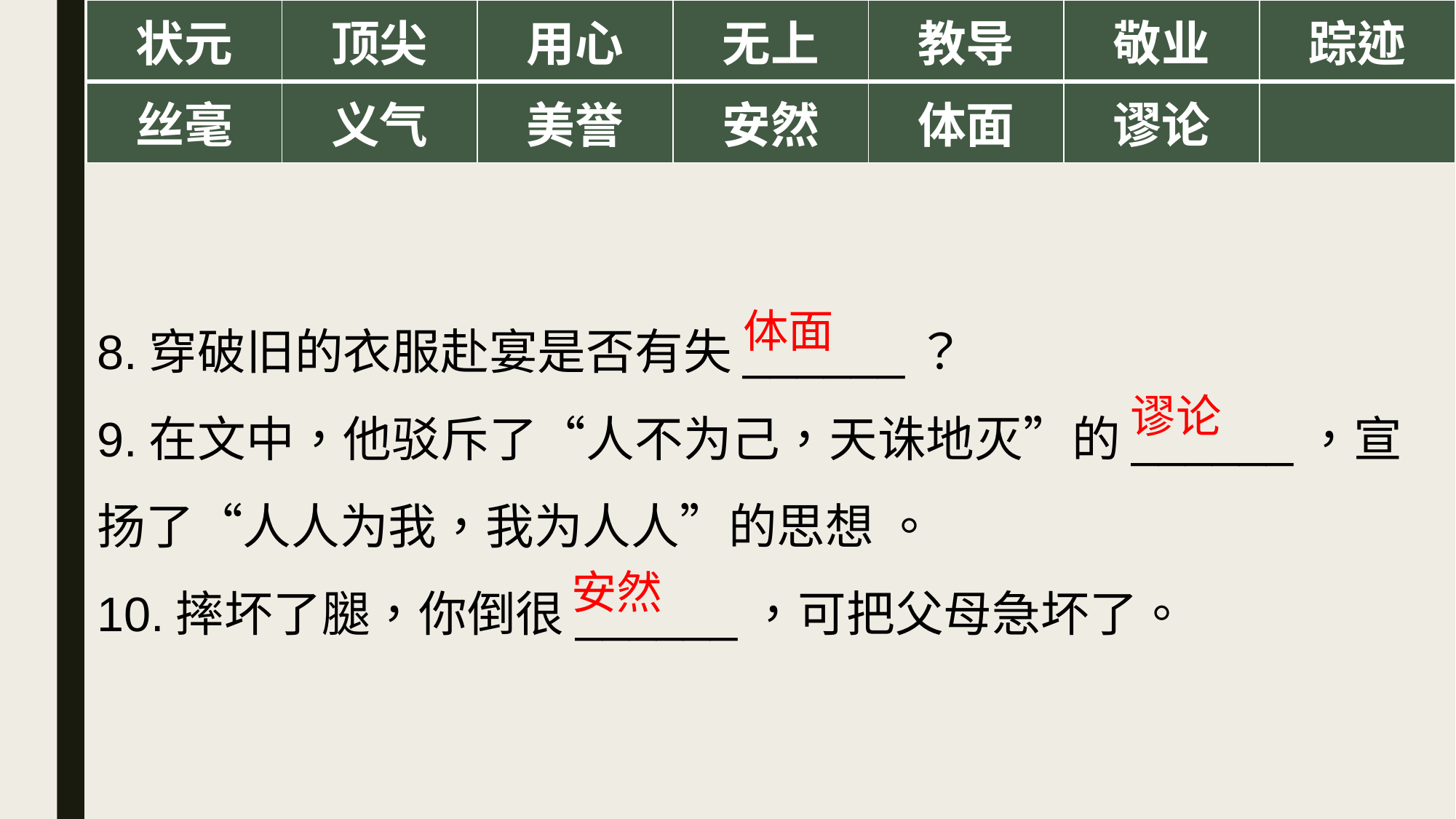

| 状元 | 顶尖 | 用心 | 无上 | 教导 | 敬业 | 踪迹 |
| --- | --- | --- | --- | --- | --- | --- |
| 丝毫 | 义气 | 美誉 | 安然 | 体面 | 谬论 |  |
8.穿破旧的衣服赴宴是否有失______？
9.在文中，他驳斥了“人不为己，天诛地灭”的______，宣扬了“人人为我，我为人人”的思想 。
10.摔坏了腿，你倒很______，可把父母急坏了。
体面
谬论
安然